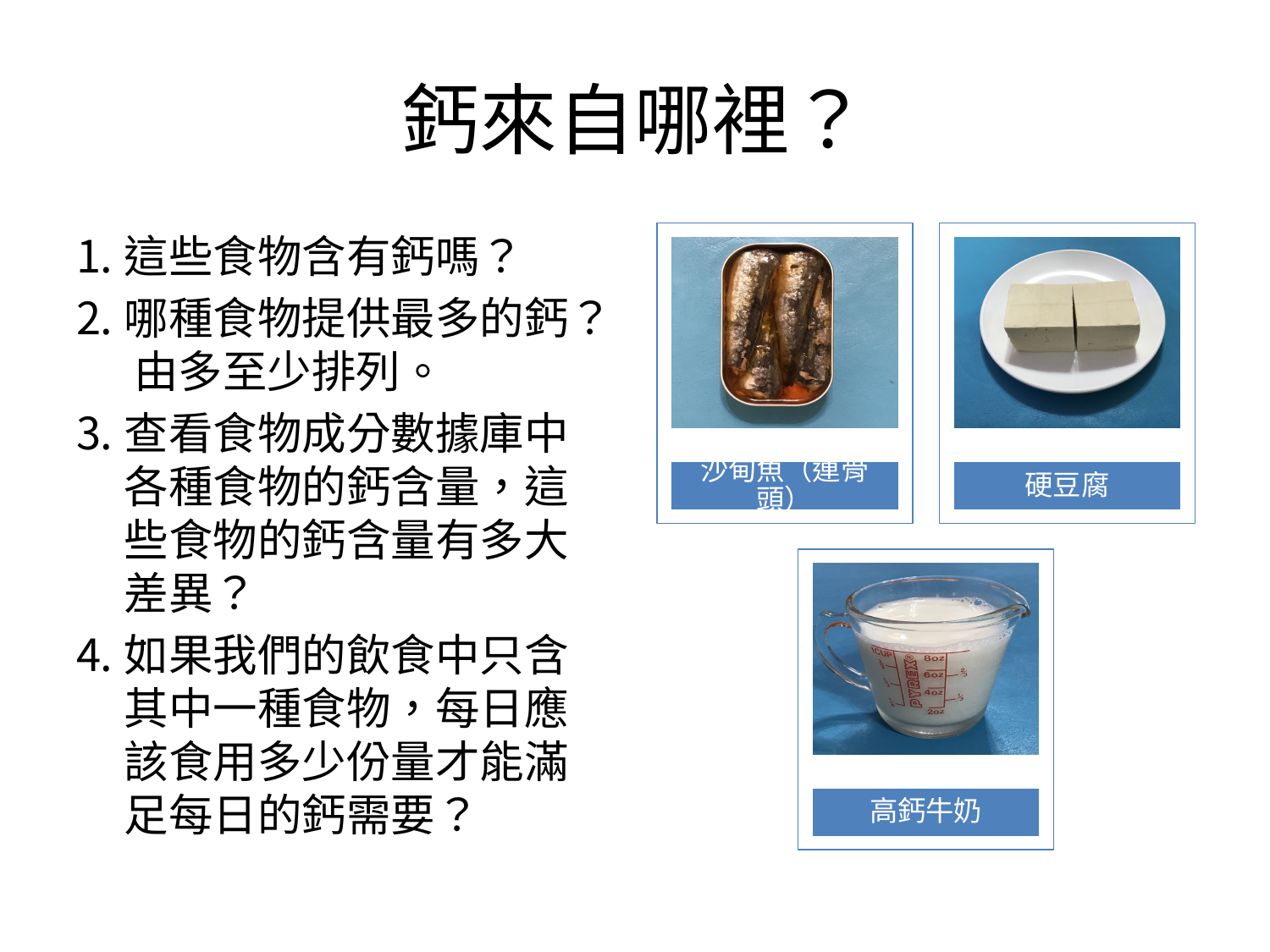

# 鈣來自哪裡？
這些食物含有鈣嗎？
哪種食物提供最多的鈣？ 由多至少排列。
查看食物成分數據庫中各種食物的鈣含量，這些食物的鈣含量有多大差異？
如果我們的飲食中只含其中一種食物，每日應該食用多少份量才能滿足每日的鈣需要？
沙甸魚（連骨頭）

硬豆腐

高鈣牛奶